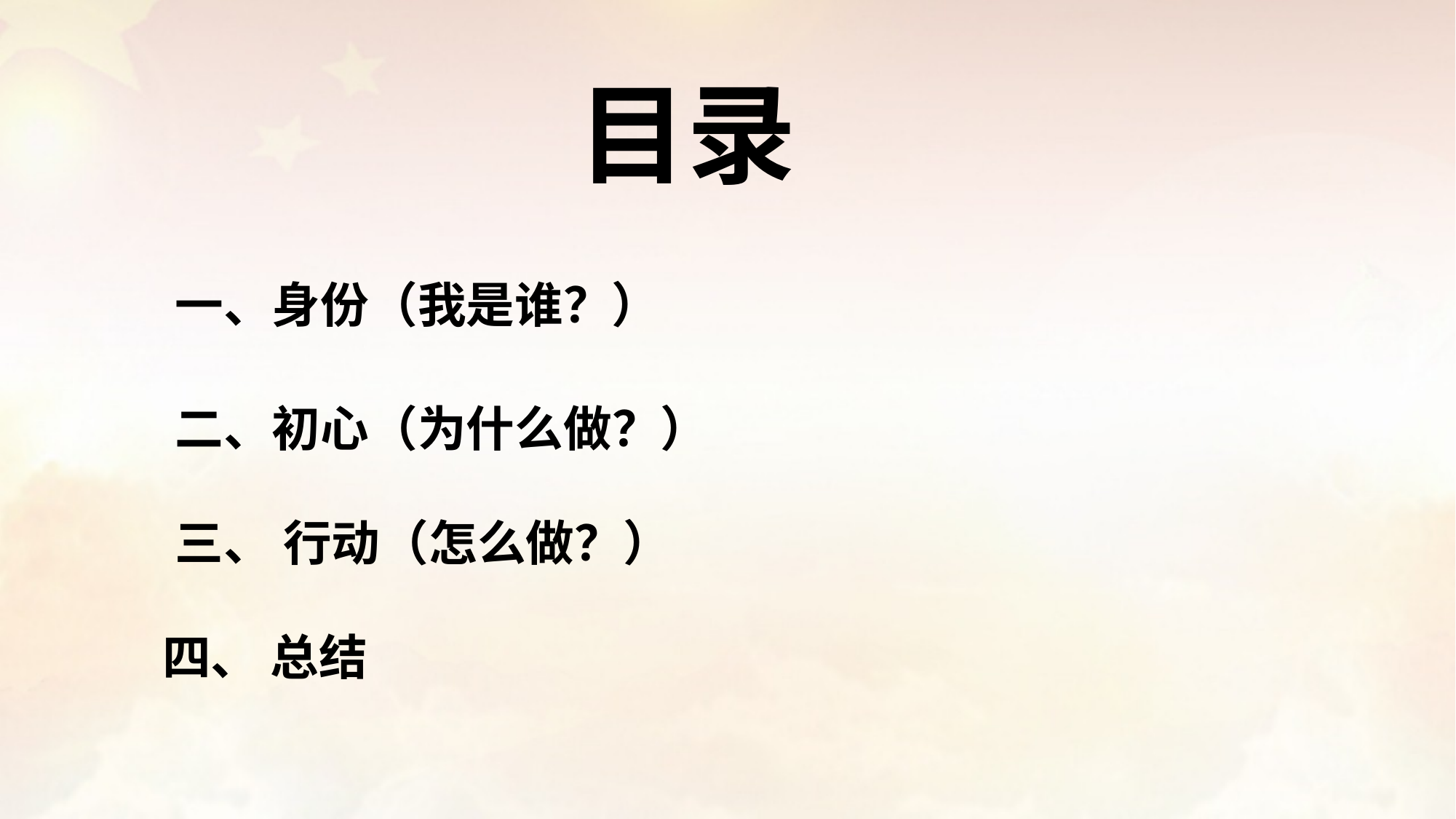

目录
# 一、身份（我是谁？）
二、初心（为什么做？）
三、 行动（怎么做？）
四、 总结